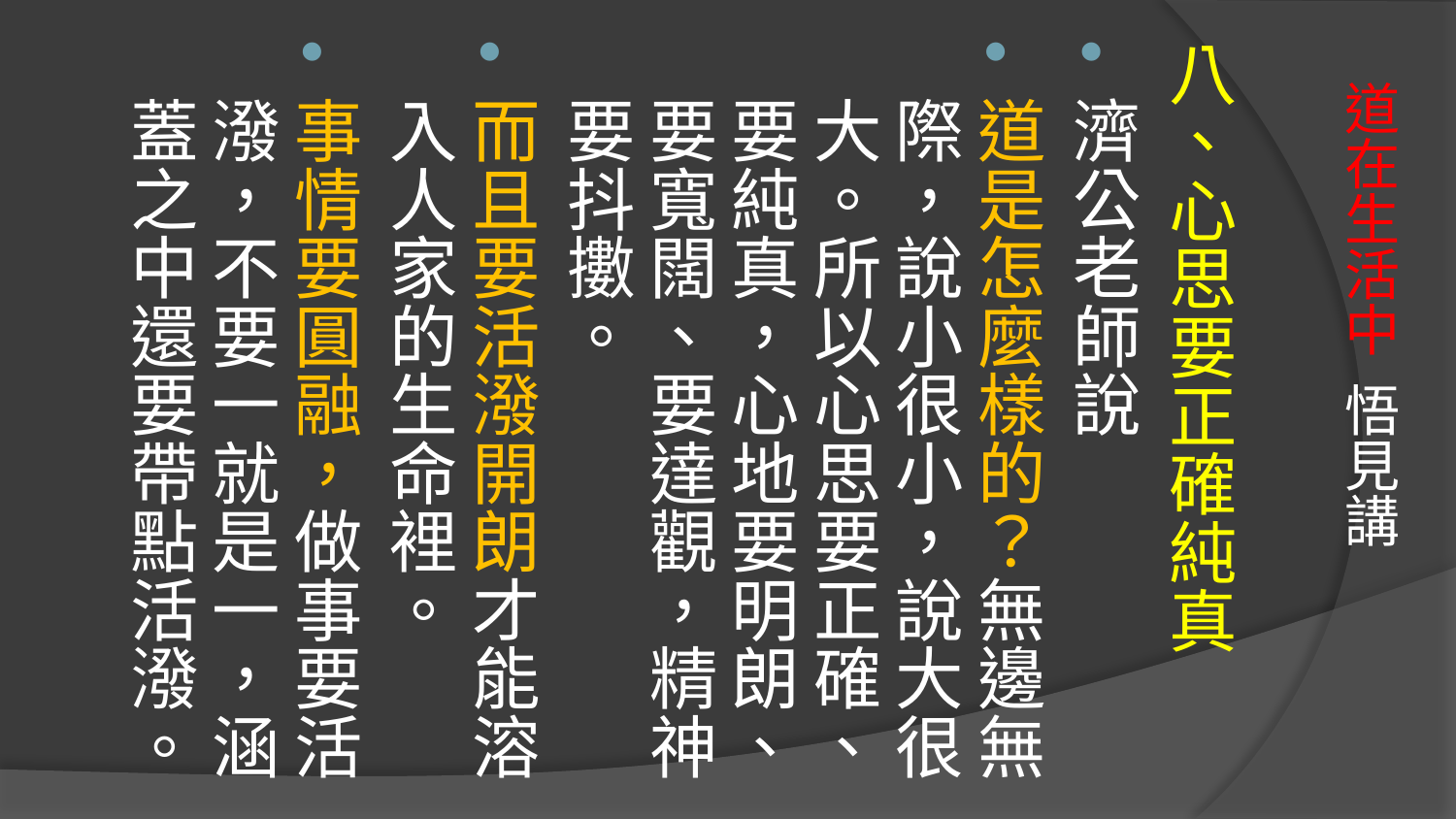

八、心思要正確純真
濟公老師說
道是怎麼樣的？無邊無際，說小很小，說大很大。所以心思要正確、要純真，心地要明朗、要寬闊、要達觀，精神要抖擻。
而且要活潑開朗才能溶入人家的生命裡。
事情要圓融，做事要活潑，不要一就是一，涵蓋之中還要帶點活潑。

# 道在生活中  悟見講